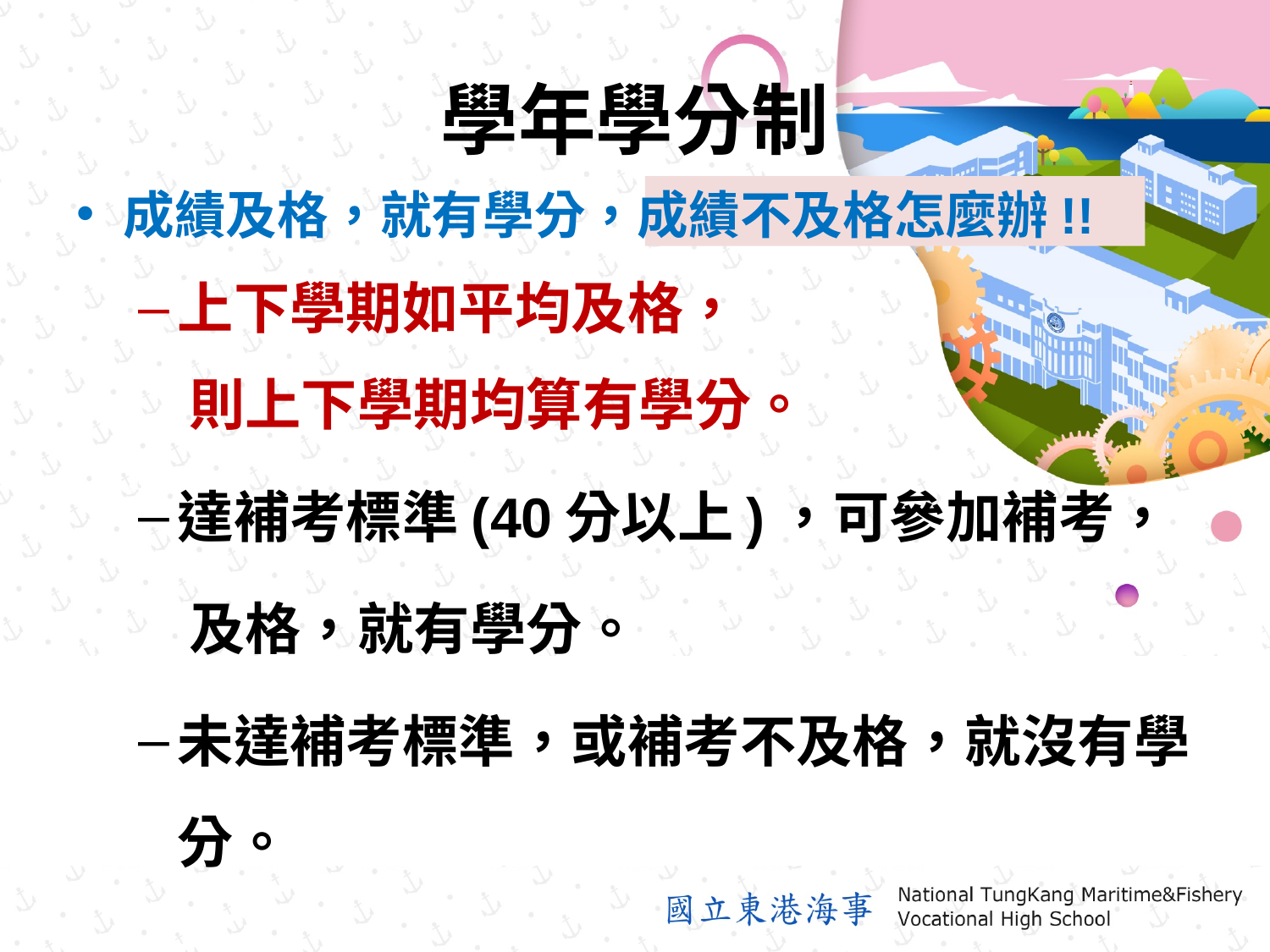

# 學年學分制
成績及格，就有學分，成績不及格怎麼辦!!
上下學期如平均及格，
   則上下學期均算有學分。
達補考標準(40分以上)，可參加補考，
   及格，就有學分。
未達補考標準，或補考不及格，就沒有學分。